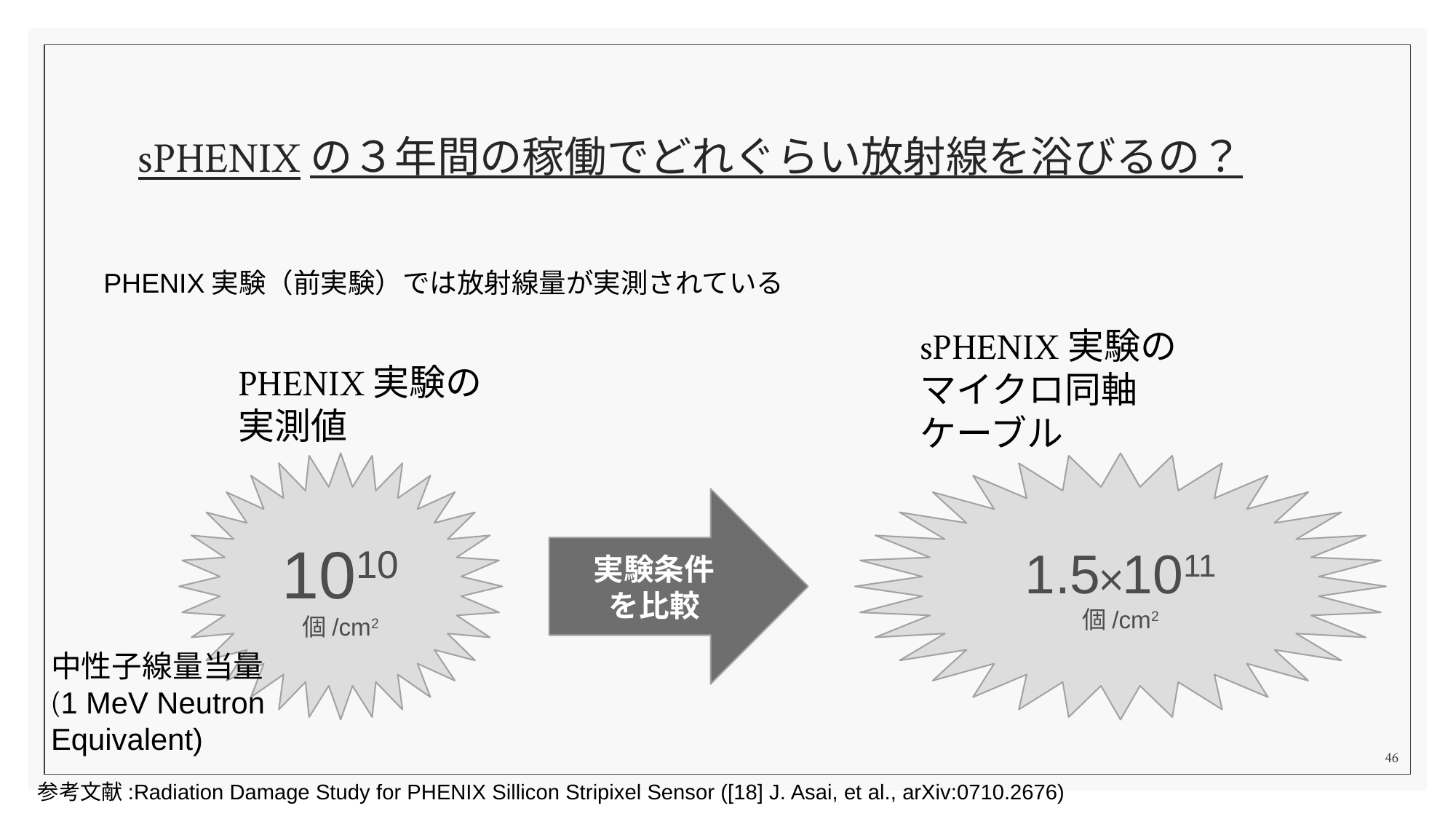

# sPHENIXの３年間の稼働でどれぐらい放射線を浴びるの？
PHENIX実験（前実験）では放射線量が実測されている
sPHENIX実験のマイクロ同軸ケーブル
PHENIX実験の
実測値
1010
個/cm2
1.5×1011
個/cm2
実験条件
を比較
中性子線量当量
(1 MeV Neutron Equivalent)
46
参考文献:Radiation Damage Study for PHENIX Sillicon Stripixel Sensor ([18] J. Asai, et al., arXiv:0710.2676)